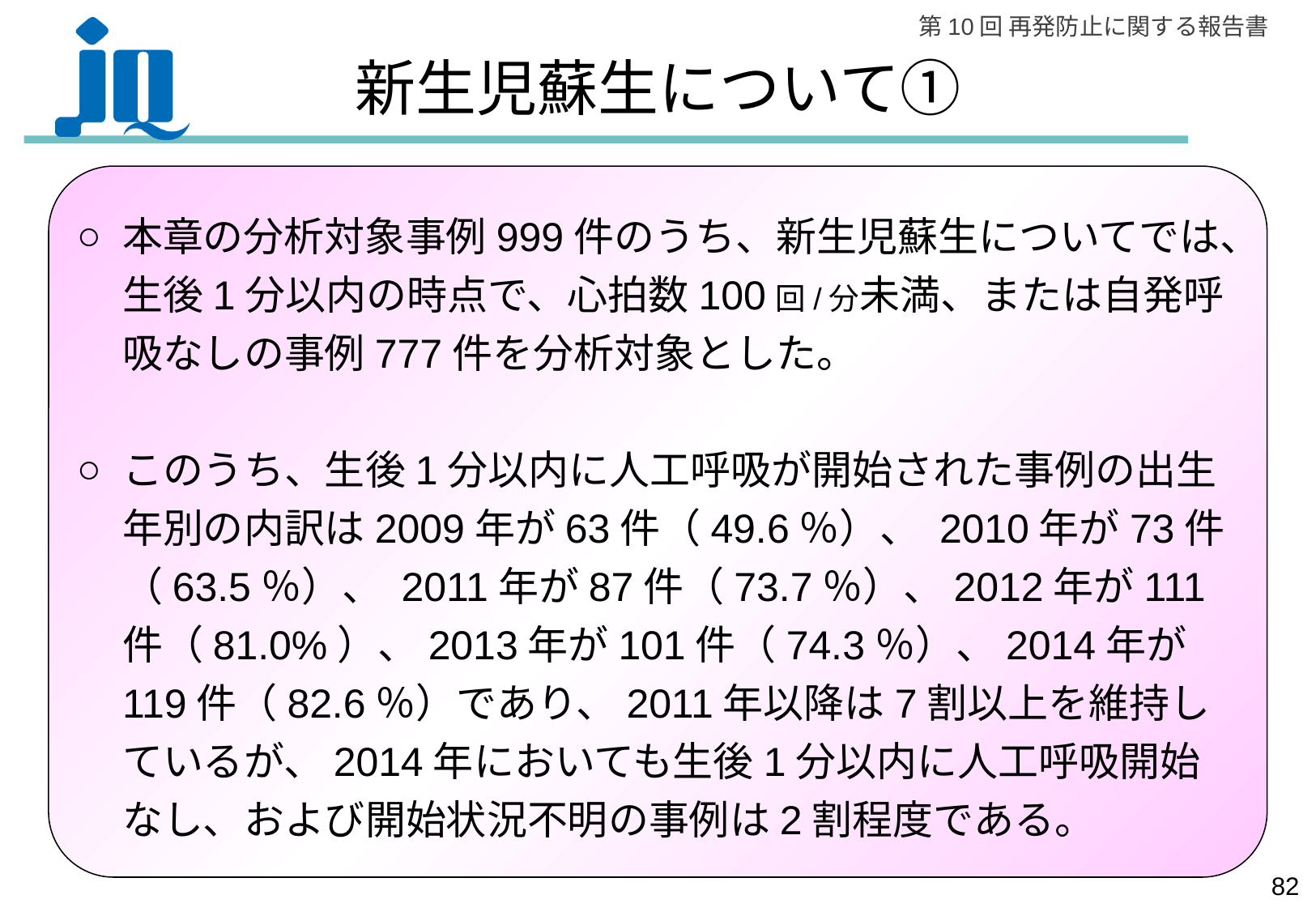

新生児蘇生について①

本章の分析対象事例999件のうち、新生児蘇生についてでは、生後1分以内の時点で、心拍数100回/分未満、または自発呼吸なしの事例777件を分析対象とした。

このうち、生後1分以内に人工呼吸が開始された事例の出生年別の内訳は2009年が63件（49.6％）、 2010年が73件（63.5％）、 2011年が87件（73.7％）、2012年が111件（81.0%）、2013年が101件（74.3％）、2014年が119件（82.6％）であり、2011年以降は7割以上を維持しているが、2014年においても生後1分以内に人工呼吸開始なし、および開始状況不明の事例は2割程度である。
82